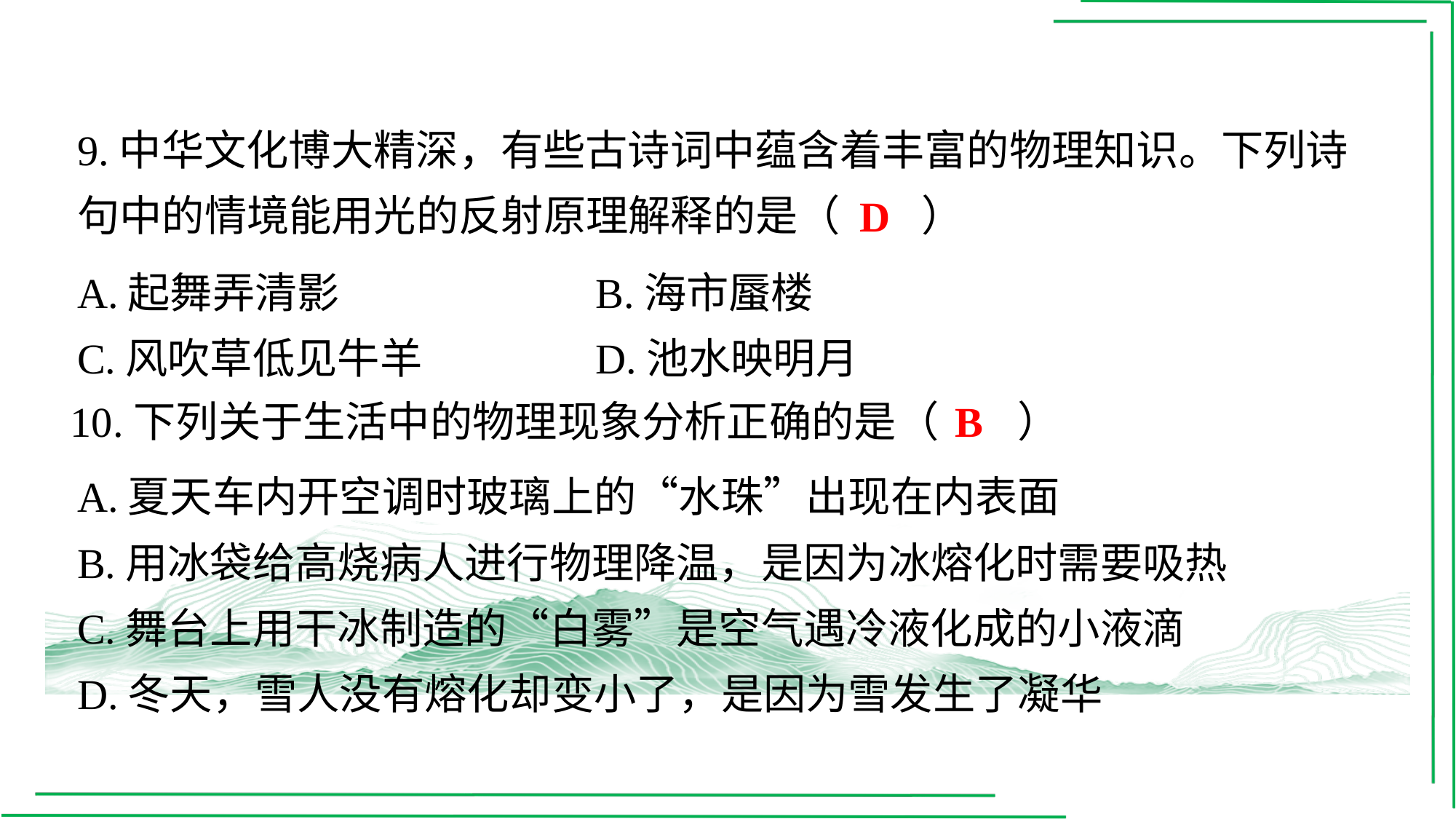

9.中华文化博大精深，有些古诗词中蕴含着丰富的物理知识。下列诗句中的情境能用光的反射原理解释的是（　D　）
D
| A.起舞弄清影 | B.海市蜃楼 |
| --- | --- |
| C.风吹草低见牛羊 | D.池水映明月 |
B
10.下列关于生活中的物理现象分析正确的是（　B　）
| A.夏天车内开空调时玻璃上的“水珠”出现在内表面 |
| --- |
| B.用冰袋给高烧病人进行物理降温，是因为冰熔化时需要吸热 |
| C.舞台上用干冰制造的“白雾”是空气遇冷液化成的小液滴 |
| D.冬天，雪人没有熔化却变小了，是因为雪发生了凝华 |